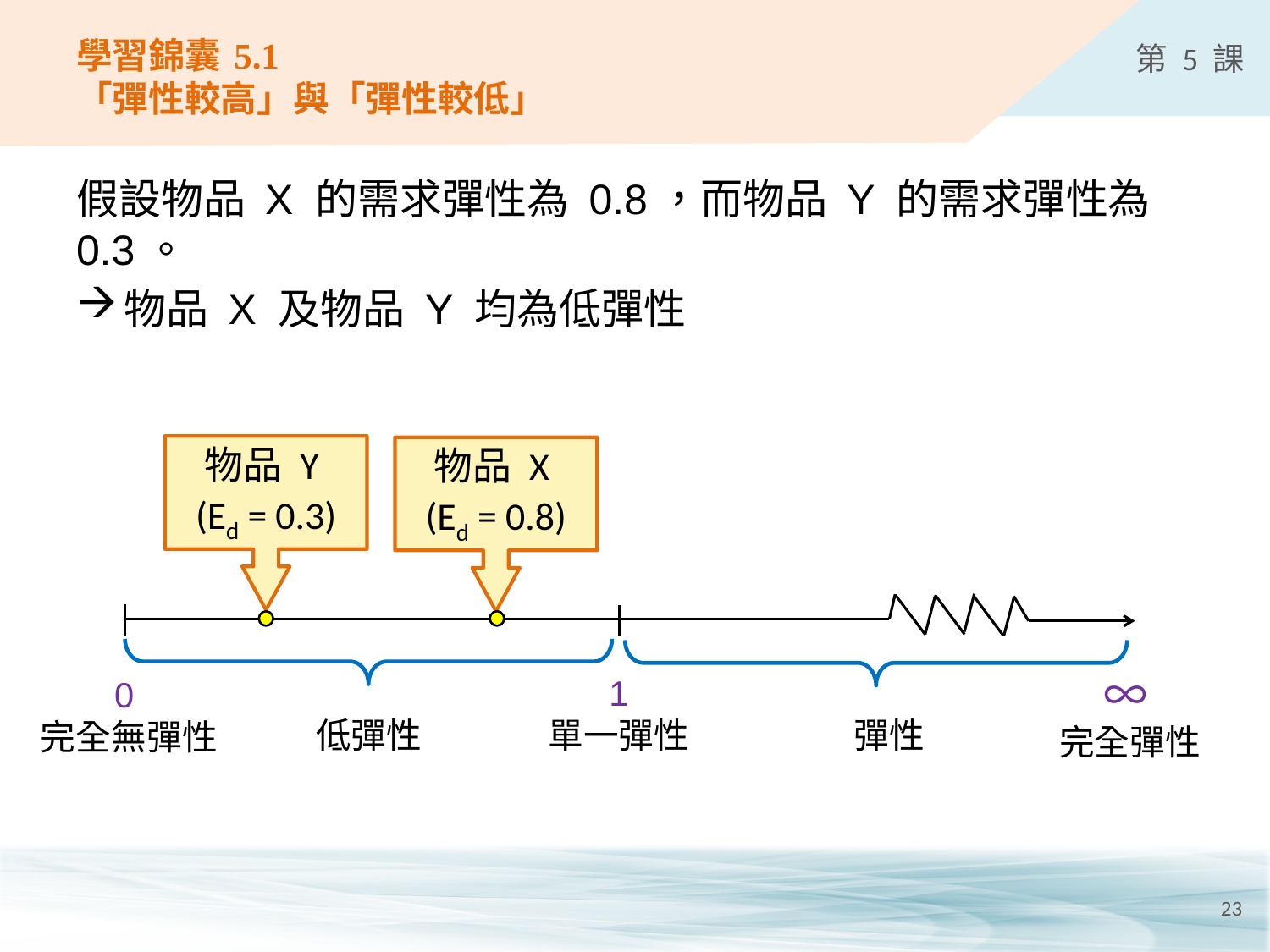

# 學習錦囊 5.1 「彈性較高」與「彈性較低」
假設物品 X 的需求彈性為 0.8，而物品 Y 的需求彈性為 0.3。
物品 X 及物品 Y 均為低彈性
物品 Y
(Ed = 0.3)

物品 X
(Ed = 0.8)

∞
完全彈性
1
單一彈性
低彈性
彈性
0
完全無彈性
23